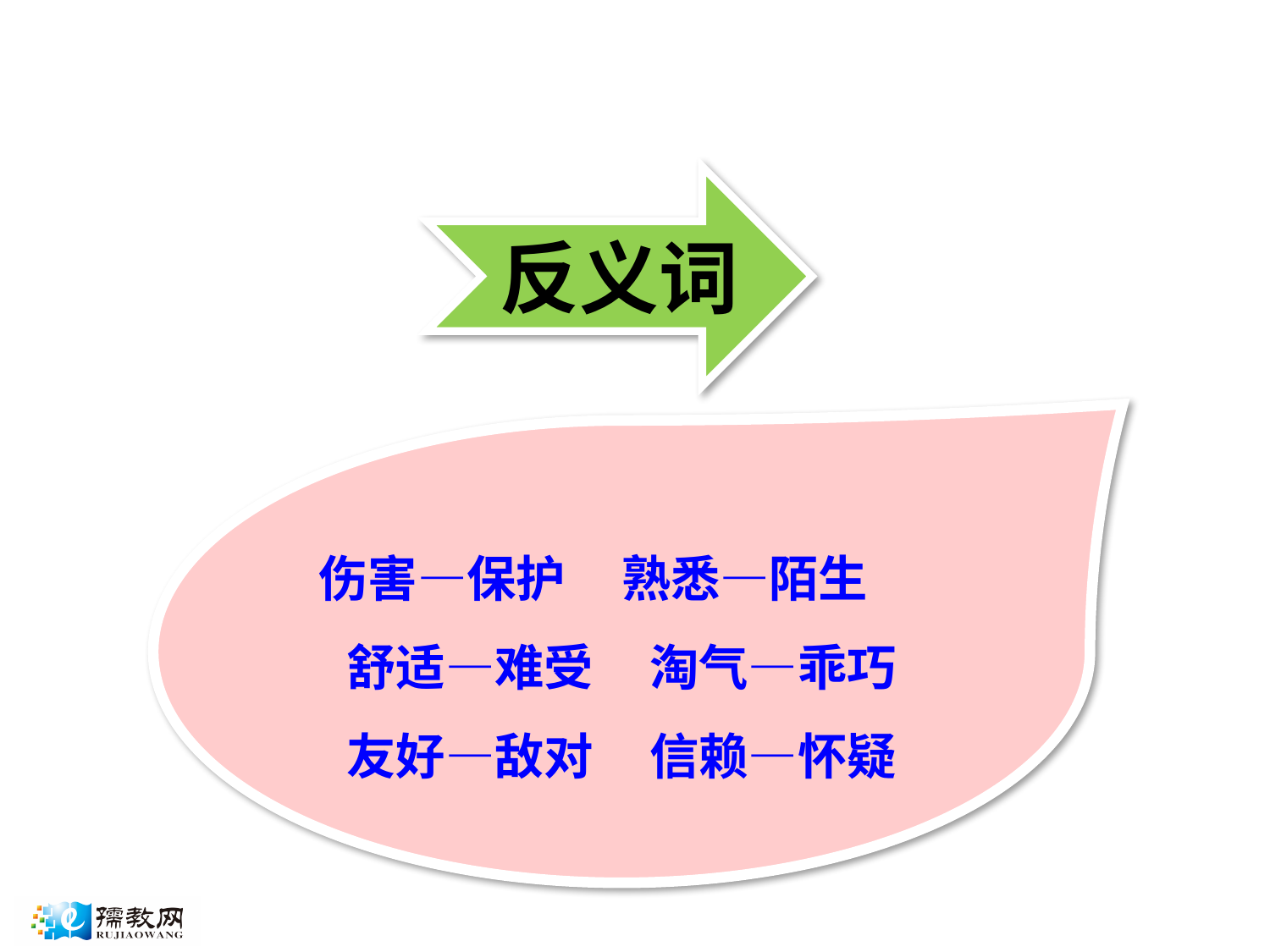

反义词
伤害—保护     熟悉—陌生
舒适—难受     淘气—乖巧
友好—敌对     信赖—怀疑